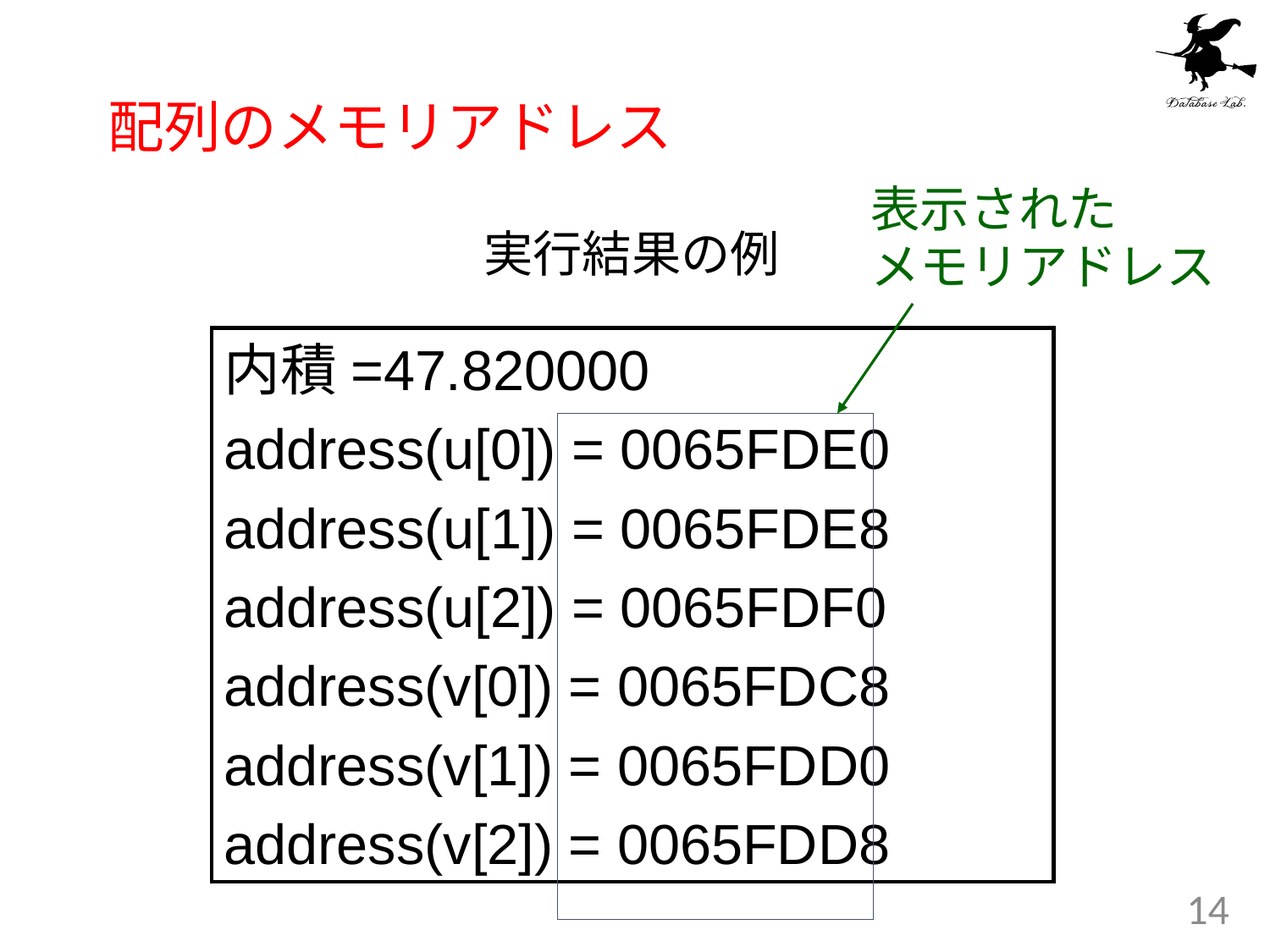

# 配列のメモリアドレス
表示された
メモリアドレス
実行結果の例

内積=47.820000
address(u[0]) = 0065FDE0
address(u[1]) = 0065FDE8
address(u[2]) = 0065FDF0
address(v[0]) = 0065FDC8
address(v[1]) = 0065FDD0
address(v[2]) = 0065FDD8

14